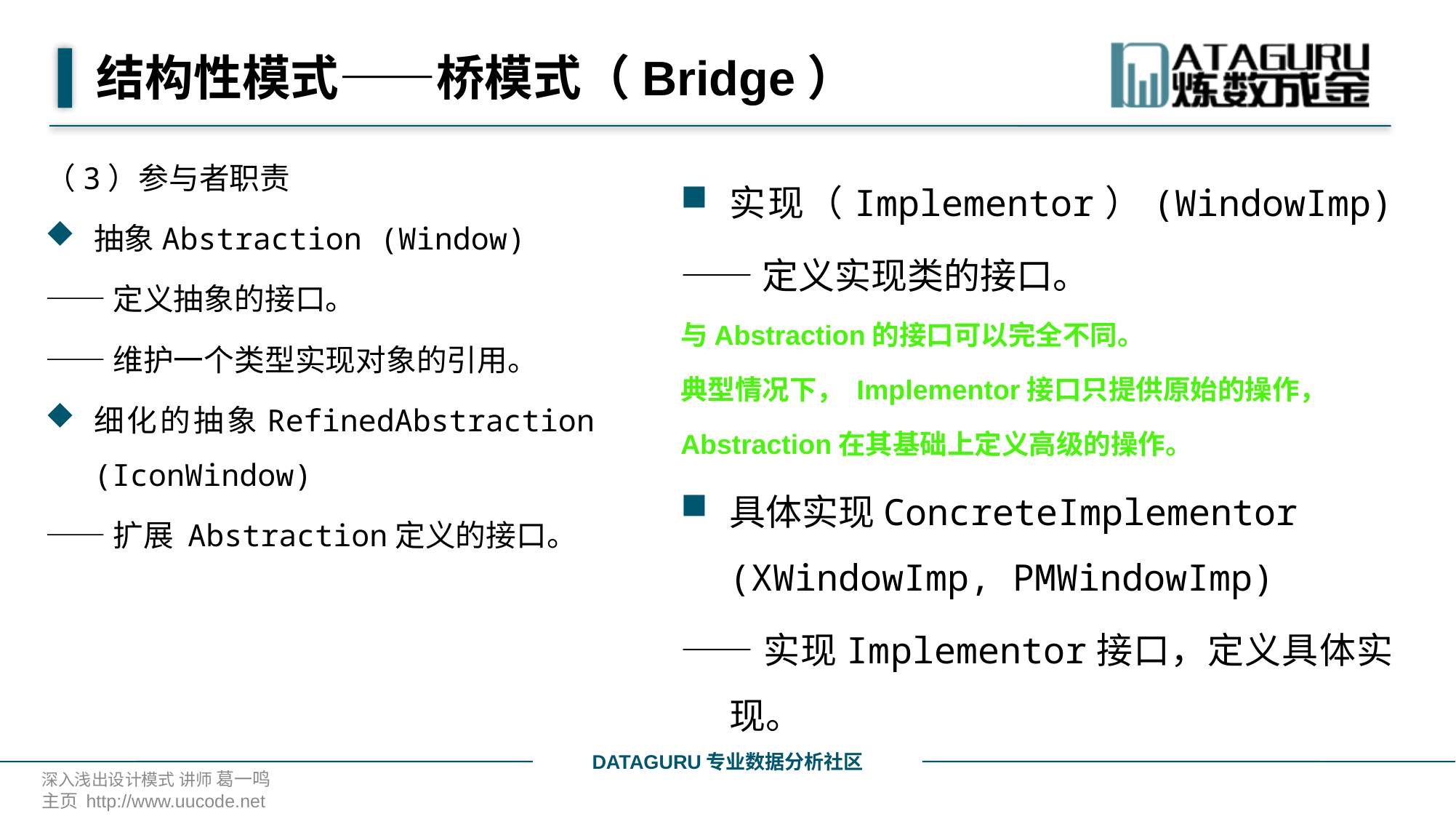

# 结构性模式——桥模式（Bridge）
（3）参与者职责
抽象Abstraction (Window)
——定义抽象的接口。
——维护一个类型实现对象的引用。
细化的抽象RefinedAbstraction (IconWindow)
——扩展 Abstraction定义的接口。
实现（Implementor）(WindowImp)
——定义实现类的接口。
与Abstraction的接口可以完全不同。
典型情况下， Implementor接口只提供原始的操作，
Abstraction在其基础上定义高级的操作。
具体实现ConcreteImplementor (XWindowImp, PMWindowImp)
——实现Implementor接口，定义具体实现。